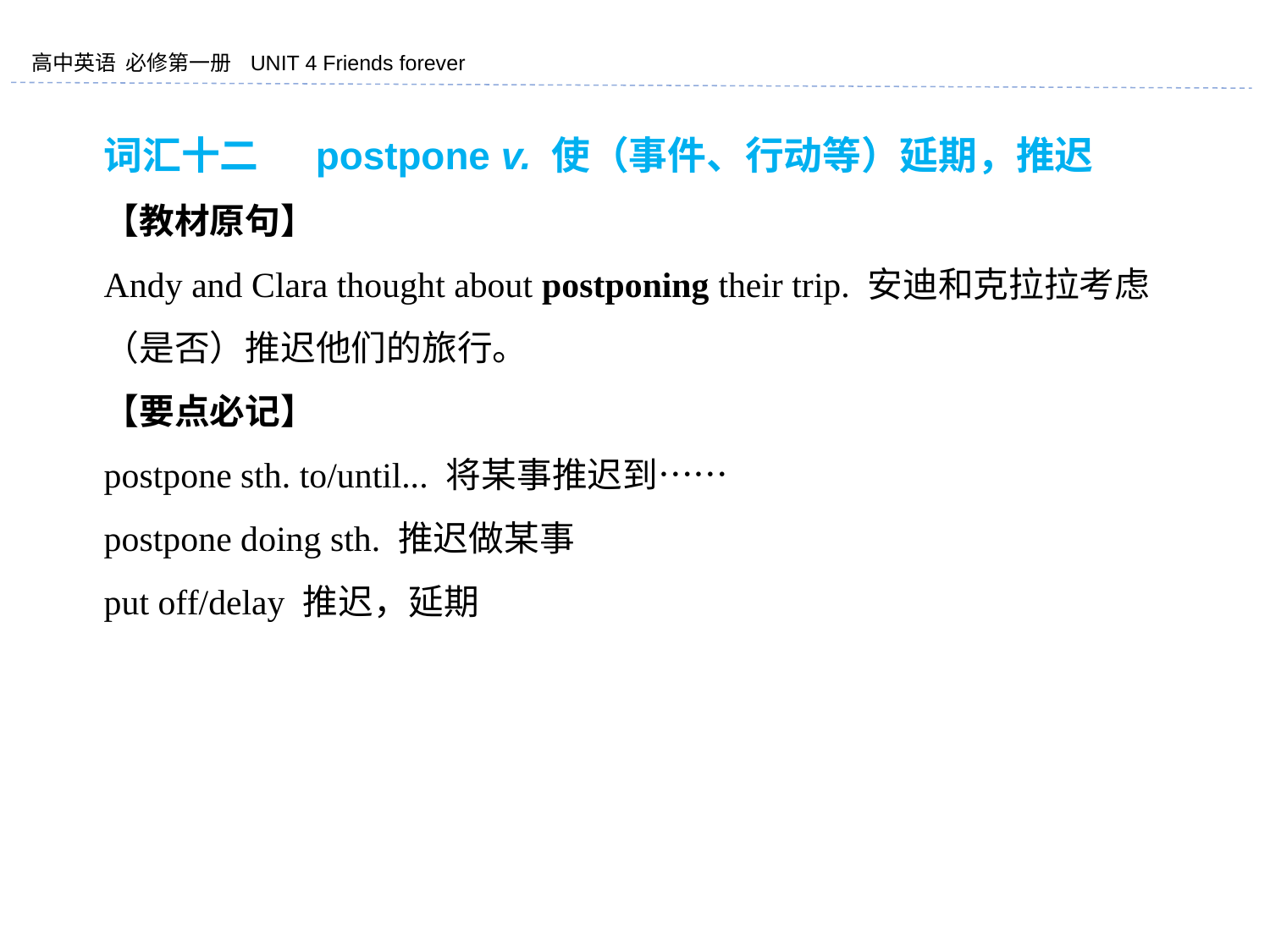

词汇十二 　postpone v. 使（事件、行动等）延期，推迟
【教材原句】
Andy and Clara thought about postponing their trip. 安迪和克拉拉考虑（是否）推迟他们的旅行。
【要点必记】
postpone sth. to/until... 将某事推迟到……
postpone doing sth. 推迟做某事
put off/delay 推迟，延期